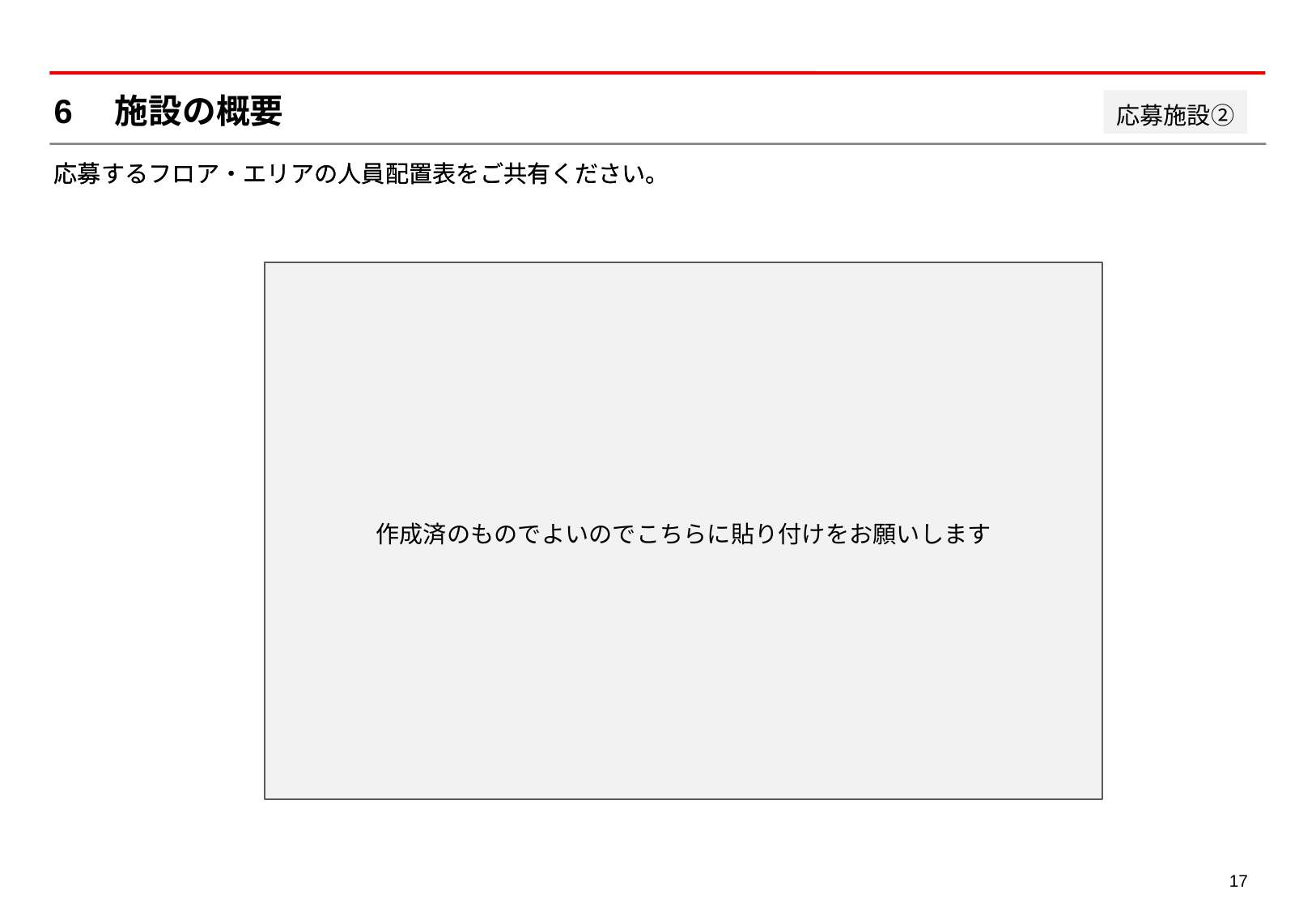

# 6　施設の概要
応募施設②
応募するフロア・エリアの人員配置表をご共有ください。
応募するフロア・エリアの人員配置表をご共有ください。
作成済のものでよいのでこちらに貼り付けをお願いします